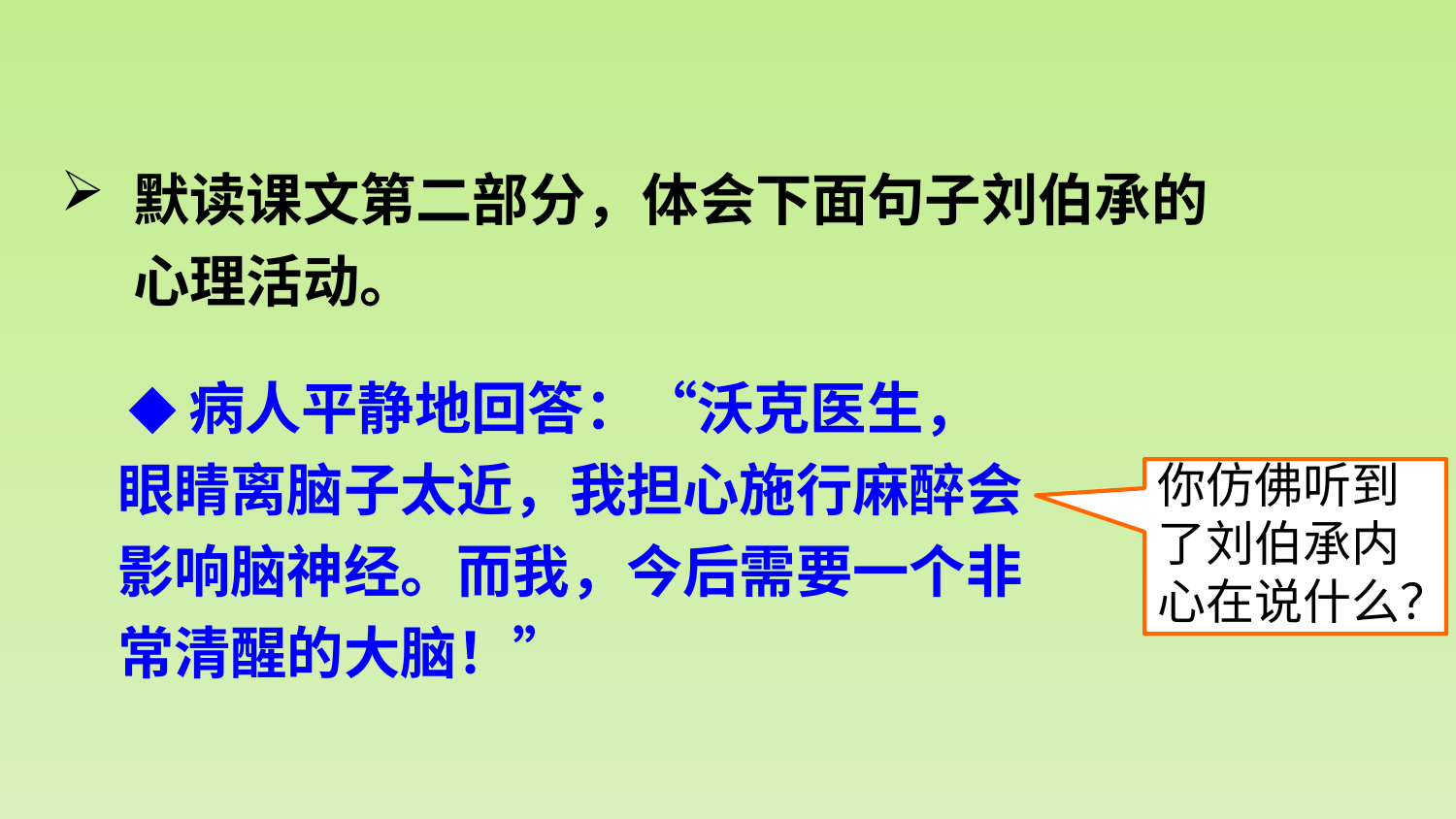

默读课文第二部分，体会下面句子刘伯承的心理活动。
 ◆病人平静地回答：“沃克医生，眼睛离脑子太近，我担心施行麻醉会影响脑神经。而我，今后需要一个非常清醒的大脑！”
你仿佛听到了刘伯承内心在说什么？